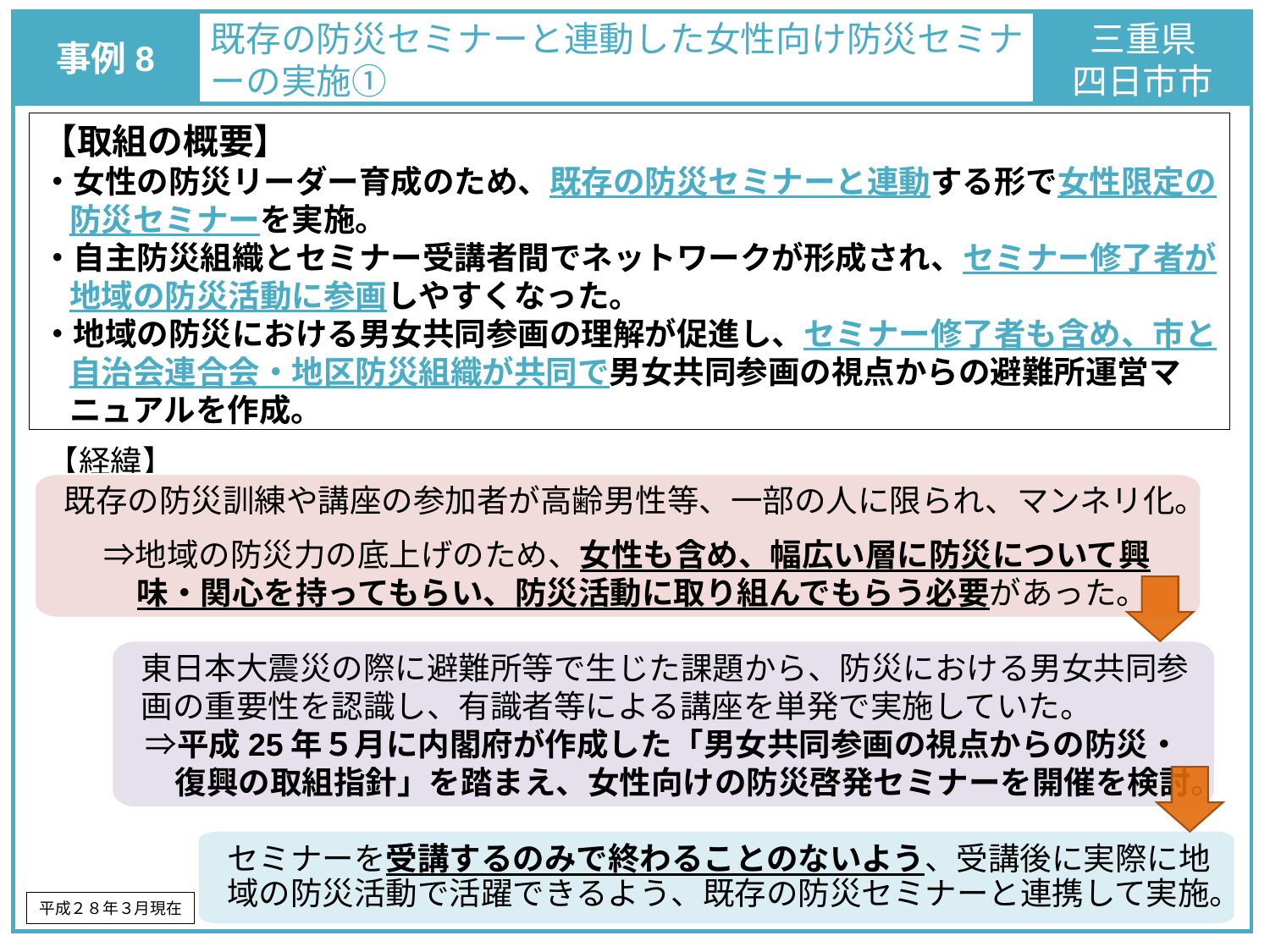

事例8

既存の防災セミナーと連動した女性向け防災セミナ
ーの実施①
三重県
四日市市
【取組の概要】
・女性の防災リーダー育成のため、既存の防災セミナーと連動する形で女性限定の防災セミナーを実施。
・自主防災組織とセミナー受講者間でネットワークが形成され、セミナー修了者が地域の防災活動に参画しやすくなった。
・地域の防災における男女共同参画の理解が促進し、セミナー修了者も含め、市と自治会連合会・地区防災組織が共同で男女共同参画の視点からの避難所運営マニュアルを作成。

【経緯】
既存の防災訓練や講座の参加者が高齢男性等、一部の人に限られ、マンネリ化。

　　⇒地域の防災力の底上げのため、女性も含め、幅広い層に防災について興味・関心を持ってもらい、防災活動に取り組んでもらう必要があった。

東日本大震災の際に避難所等で生じた課題から、防災における男女共同参画の重要性を認識し、有識者等による講座を単発で実施していた。
　　⇒平成25年５月に内閣府が作成した「男女共同参画の視点からの防災・復興の取組指針」を踏まえ、女性向けの防災啓発セミナーを開催を検討。

セミナーを受講するのみで終わることのないよう、受講後に実際に地域の防災活動で活躍できるよう、既存の防災セミナーと連携して実施。
平成２８年３月現在